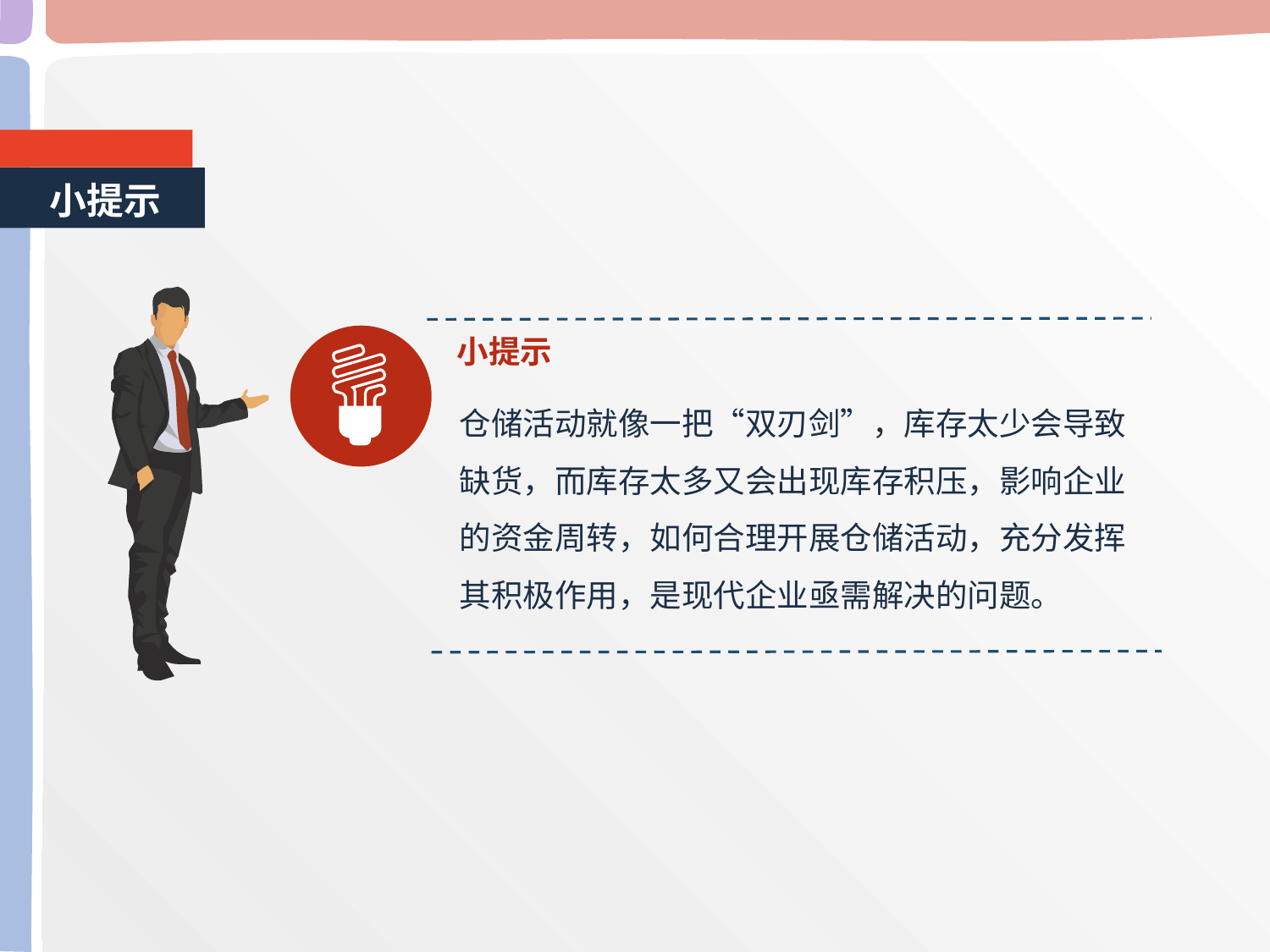

小提示

小提示
仓储活动就像一把“双刃剑”，库存太少会导致缺货，而库存太多又会出现库存积压，影响企业的资金周转，如何合理开展仓储活动，充分发挥其积极作用，是现代企业亟需解决的问题。